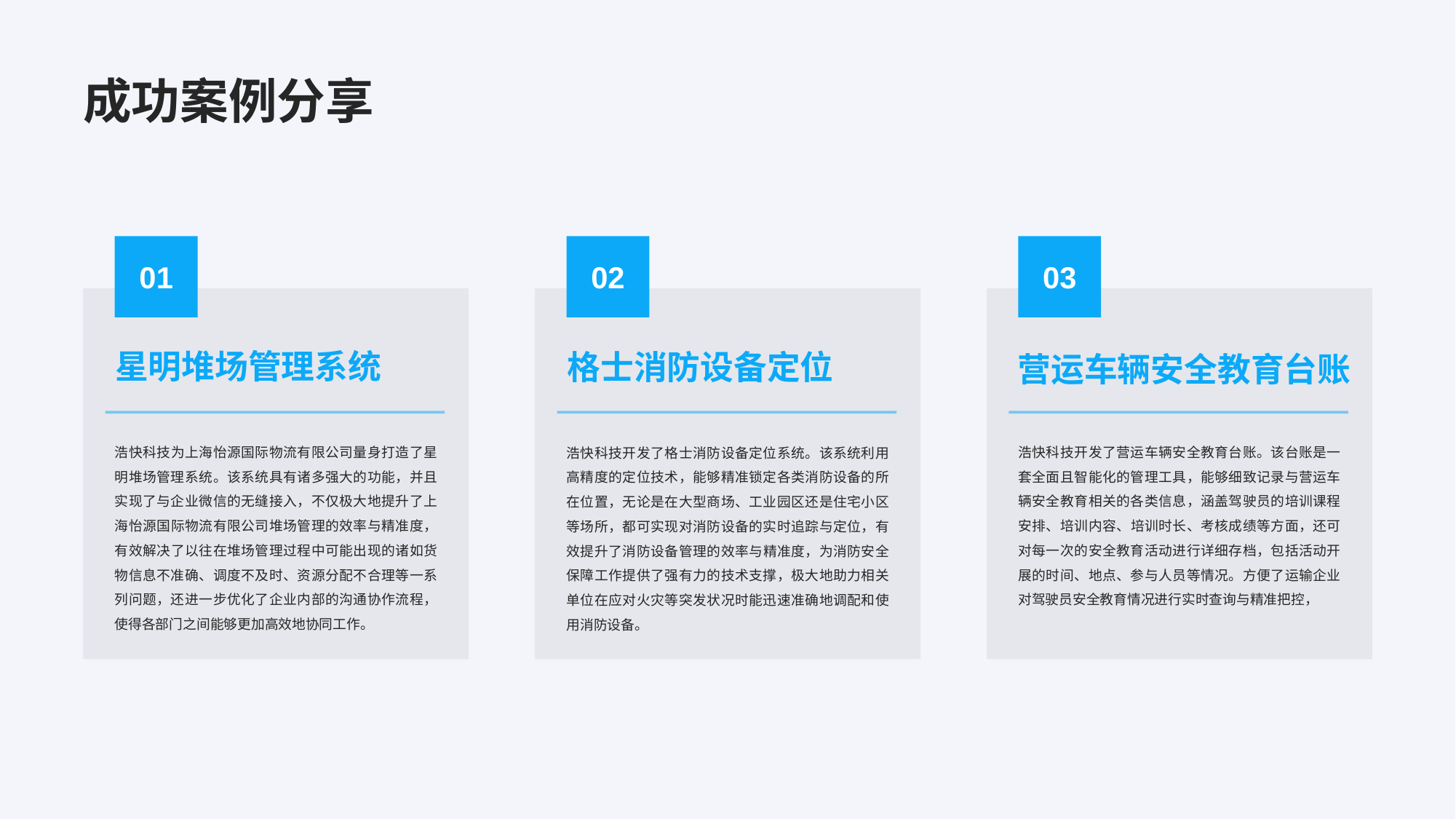

# 成功案例分享
01
02
03

星明堆场管理系统
格士消防设备定位
 营运车辆安全教育台账
浩快科技为上海怡源国际物流有限公司量身打造了星明堆场管理系统。该系统具有诸多强大的功能，并且实现了与企业微信的无缝接入，不仅极大地提升了上海怡源国际物流有限公司堆场管理的效率与精准度，有效解决了以往在堆场管理过程中可能出现的诸如货物信息不准确、调度不及时、资源分配不合理等一系列问题，还进一步优化了企业内部的沟通协作流程，使得各部门之间能够更加高效地协同工作。
浩快科技开发了营运车辆安全教育台账。该台账是一套全面且智能化的管理工具，能够细致记录与营运车辆安全教育相关的各类信息，涵盖驾驶员的培训课程安排、培训内容、培训时长、考核成绩等方面，还可对每一次的安全教育活动进行详细存档，包括活动开展的时间、地点、参与人员等情况。方便了运输企业对驾驶员安全教育情况进行实时查询与精准把控，
浩快科技开发了格士消防设备定位系统。该系统利用高精度的定位技术，能够精准锁定各类消防设备的所在位置，无论是在大型商场、工业园区还是住宅小区等场所，都可实现对消防设备的实时追踪与定位，有效提升了消防设备管理的效率与精准度，为消防安全保障工作提供了强有力的技术支撑，极大地助力相关单位在应对火灾等突发状况时能迅速准确地调配和使用消防设备。